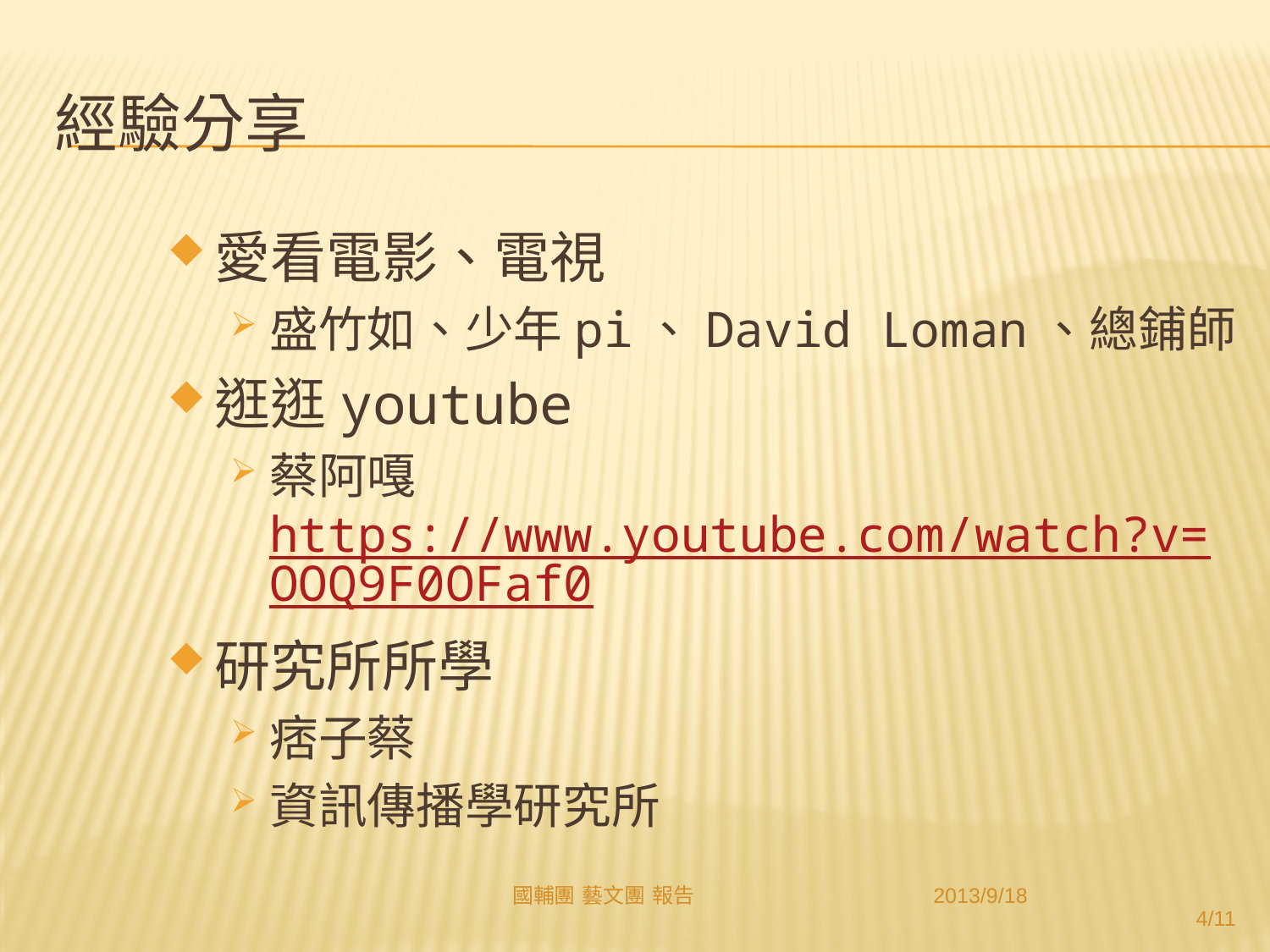

# 經驗分享
愛看電影、電視
盛竹如、少年pi、David Loman、總鋪師
逛逛youtube
蔡阿嘎https://www.youtube.com/watch?v=OOQ9F0OFaf0
研究所所學
痞子蔡
資訊傳播學研究所
國輔團 藝文團 報告
2013/9/18
4